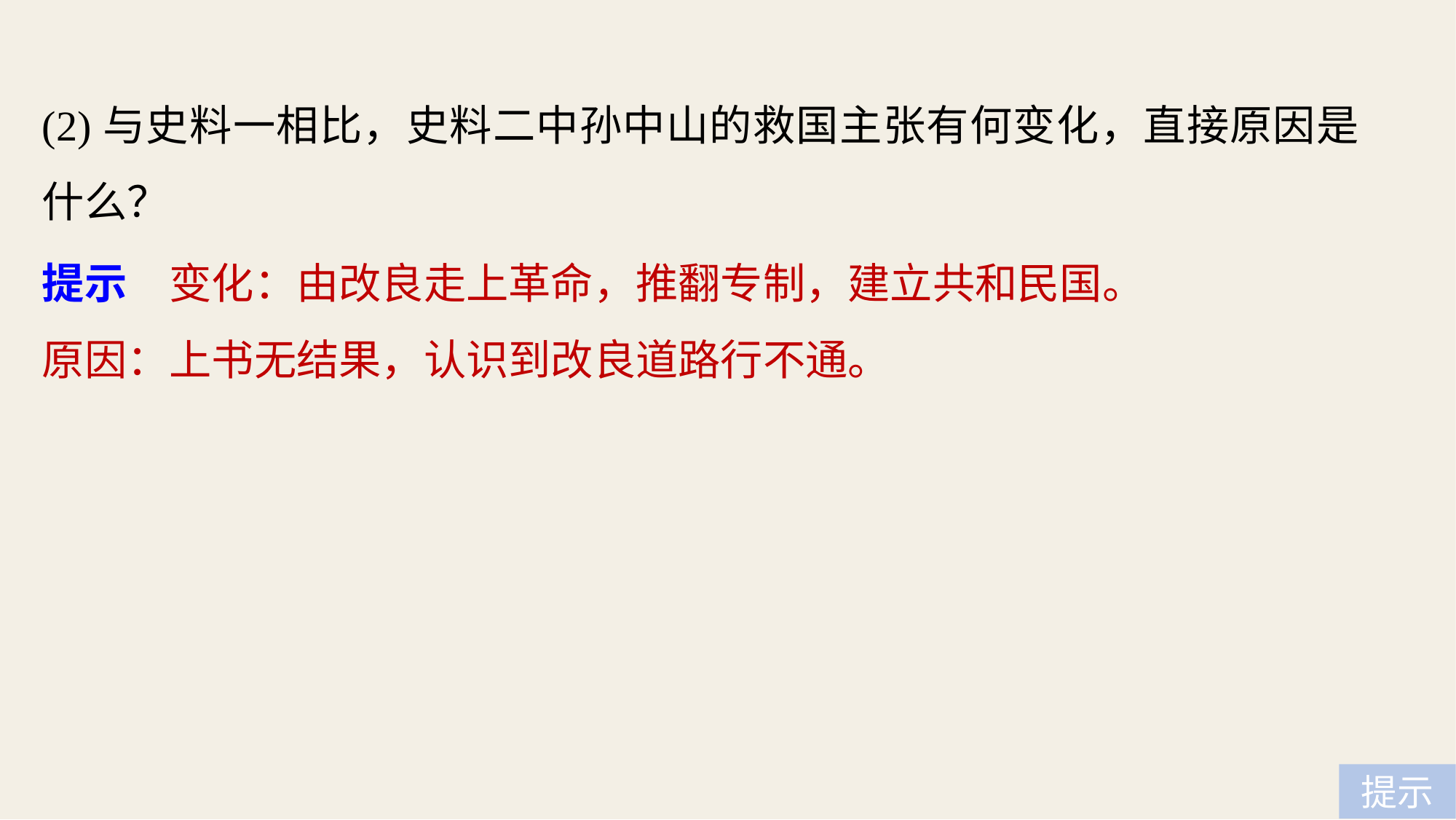

(2)与史料一相比，史料二中孙中山的救国主张有何变化，直接原因是什么？
提示　变化：由改良走上革命，推翻专制，建立共和民国。
原因：上书无结果，认识到改良道路行不通。
提示